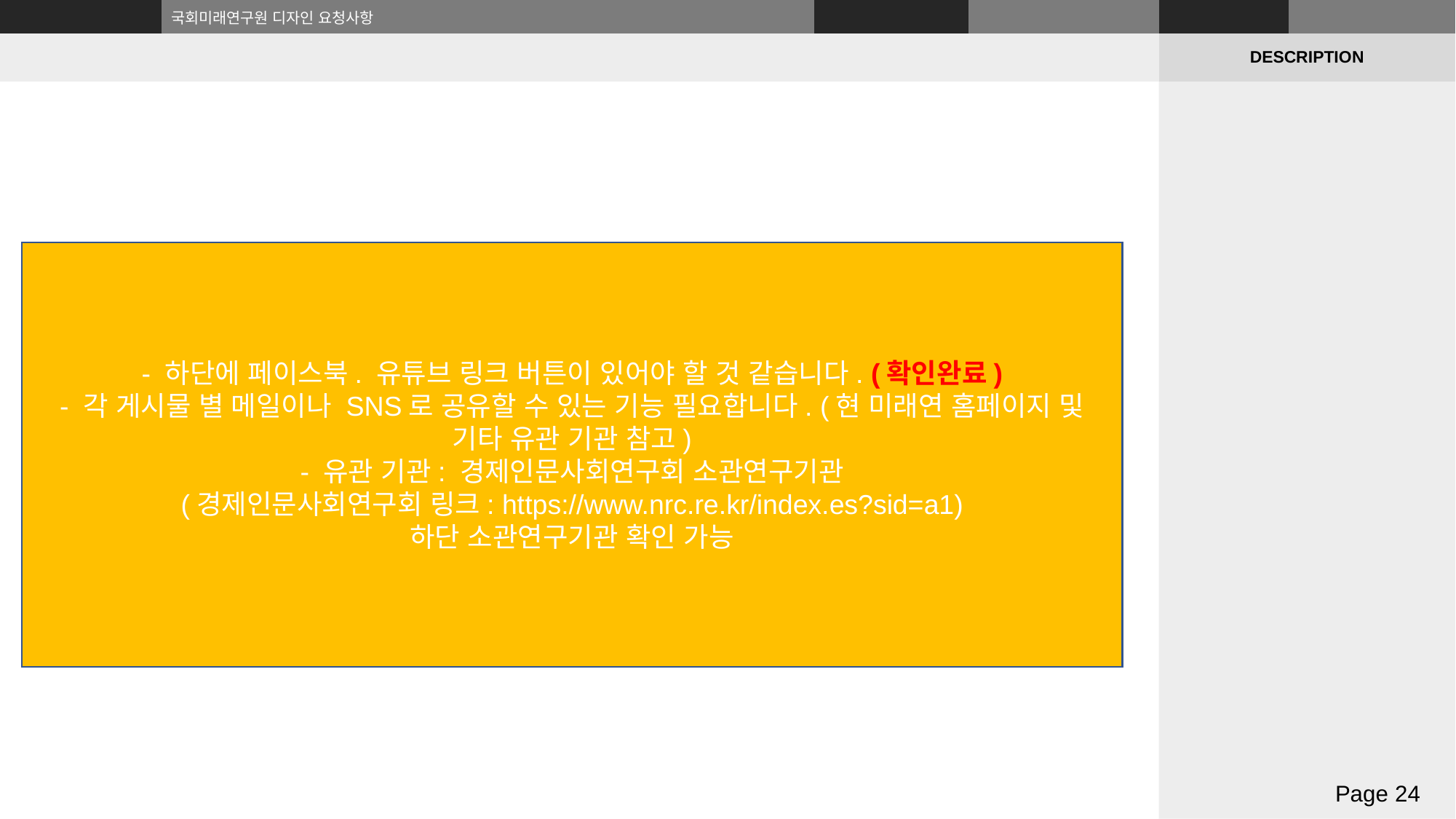

조래훈 대리님 SNS 공유 개발 요청
- 하단에 페이스북. 유튜브 링크 버튼이 있어야 할 것 같습니다. (확인완료)
- 각 게시물 별 메일이나 SNS로 공유할 수 있는 기능 필요합니다. (현 미래연 홈페이지 및 기타 유관 기관 참고)
- 유관 기관: 경제인문사회연구회 소관연구기관
(경제인문사회연구회 링크: https://www.nrc.re.kr/index.es?sid=a1)
하단 소관연구기관 확인 가능